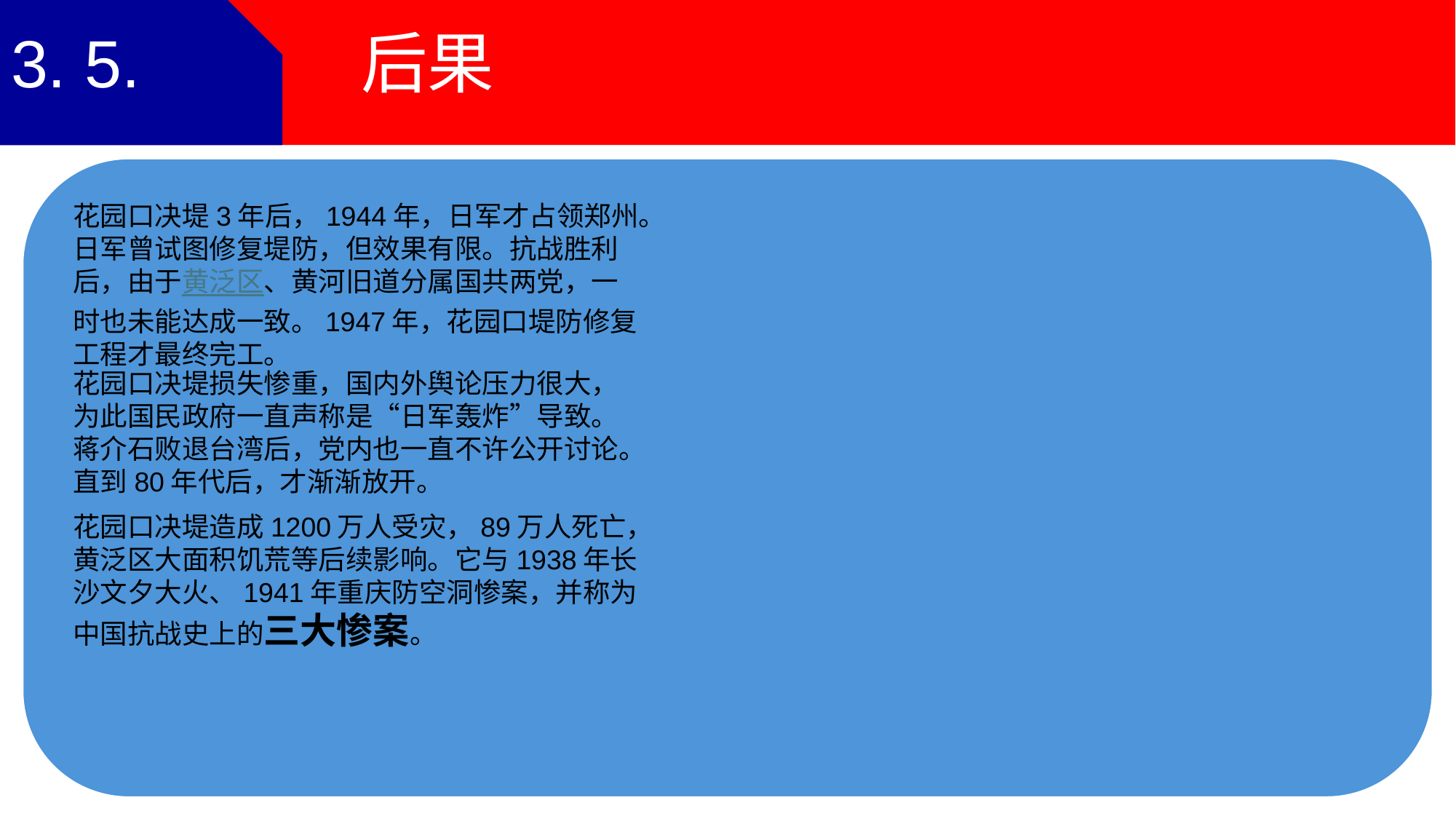

# 3. 5.           后果

花园口决堤3年后，1944年，日军才占领郑州。日军曾试图修复堤防，但效果有限。抗战胜利后，由于黄泛区、黄河旧道分属国共两党，一时也未能达成一致。1947年，花园口堤防修复工程才最终完工。
花园口决堤损失惨重，国内外舆论压力很大，为此国民政府一直声称是“日军轰炸”导致。蒋介石败退台湾后，党内也一直不许公开讨论。直到80年代后，才渐渐放开。
花园口决堤造成1200万人受灾，89万人死亡，黄泛区大面积饥荒等后续影响。它与1938年长沙文夕大火、1941年重庆防空洞惨案，并称为中国抗战史上的三大惨案。